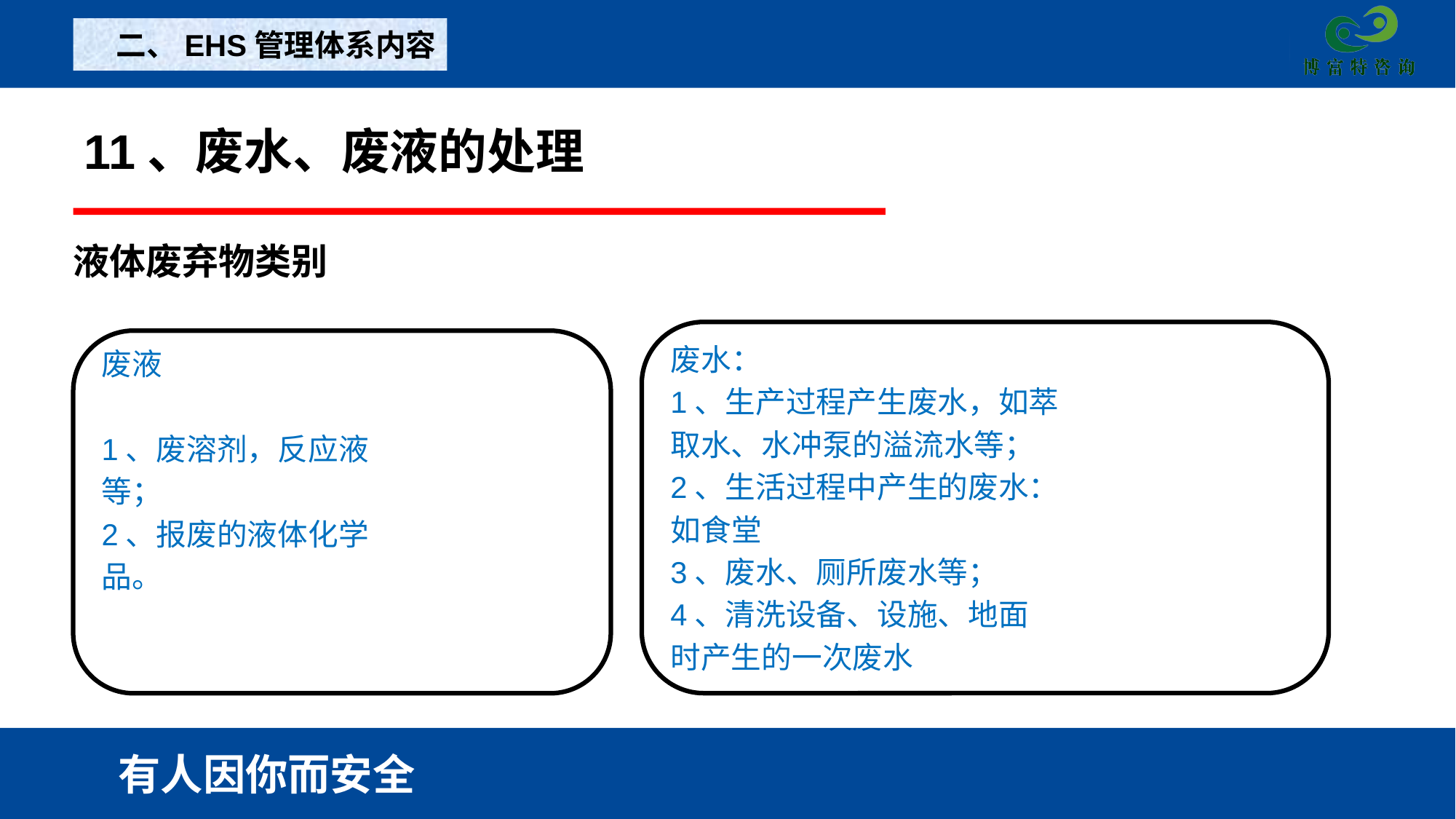

二、EHS管理体系内容
11、废水、废液的处理

液体废弃物类别

废水：
1、生产过程产生废水，如萃
取水、水冲泵的溢流水等；
2、生活过程中产生的废水：
如食堂
3、废水、厕所废水等；
4、清洗设备、设施、地面
时产生的一次废水
废液

1、废溶剂，反应液
等；
2、报废的液体化学
品。